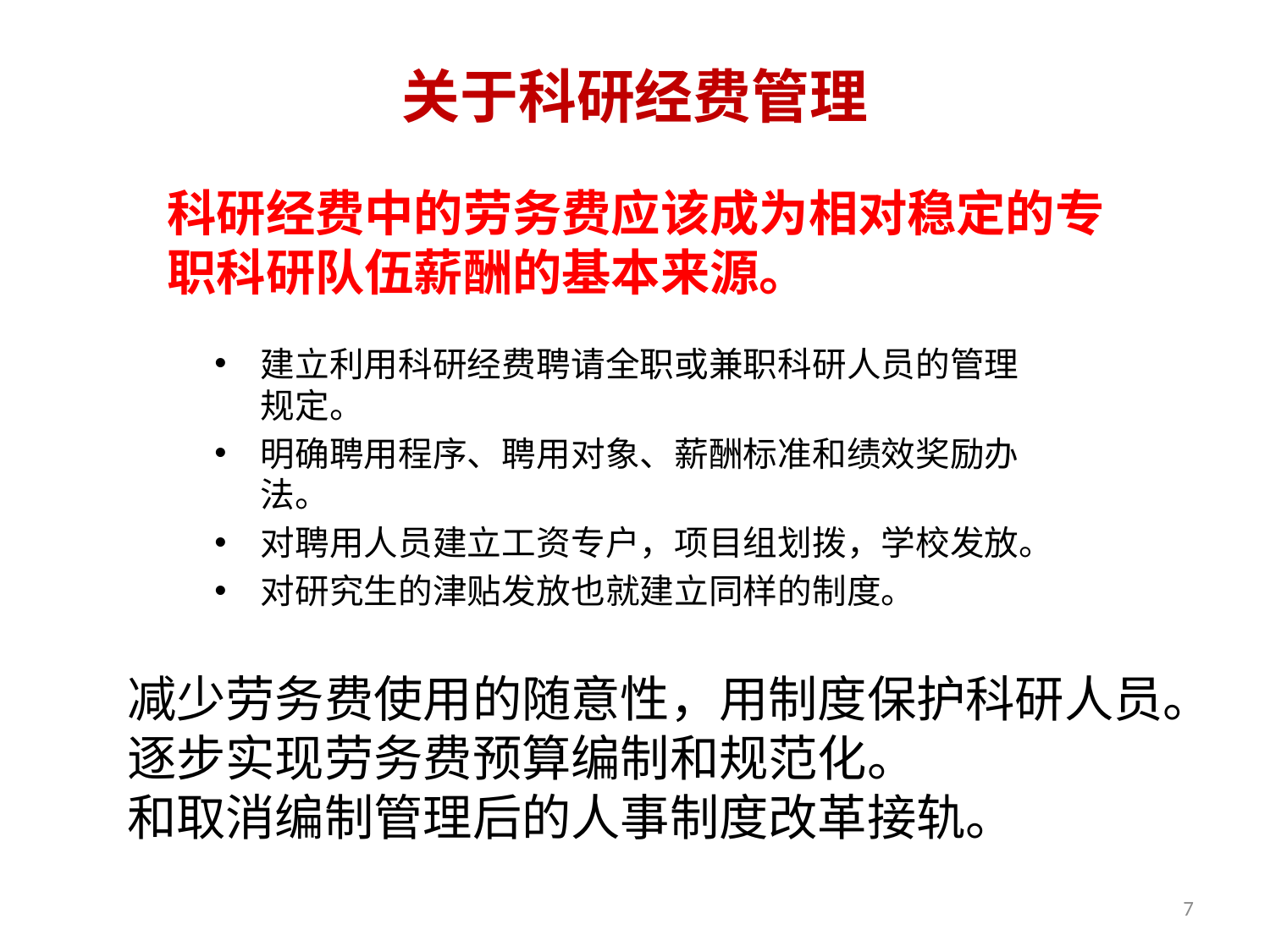

# 关于科研经费管理
科研经费中的劳务费应该成为相对稳定的专职科研队伍薪酬的基本来源。
建立利用科研经费聘请全职或兼职科研人员的管理规定。
明确聘用程序、聘用对象、薪酬标准和绩效奖励办法。
对聘用人员建立工资专户，项目组划拨，学校发放。
对研究生的津贴发放也就建立同样的制度。

减少劳务费使用的随意性，用制度保护科研人员。
逐步实现劳务费预算编制和规范化。
和取消编制管理后的人事制度改革接轨。
7